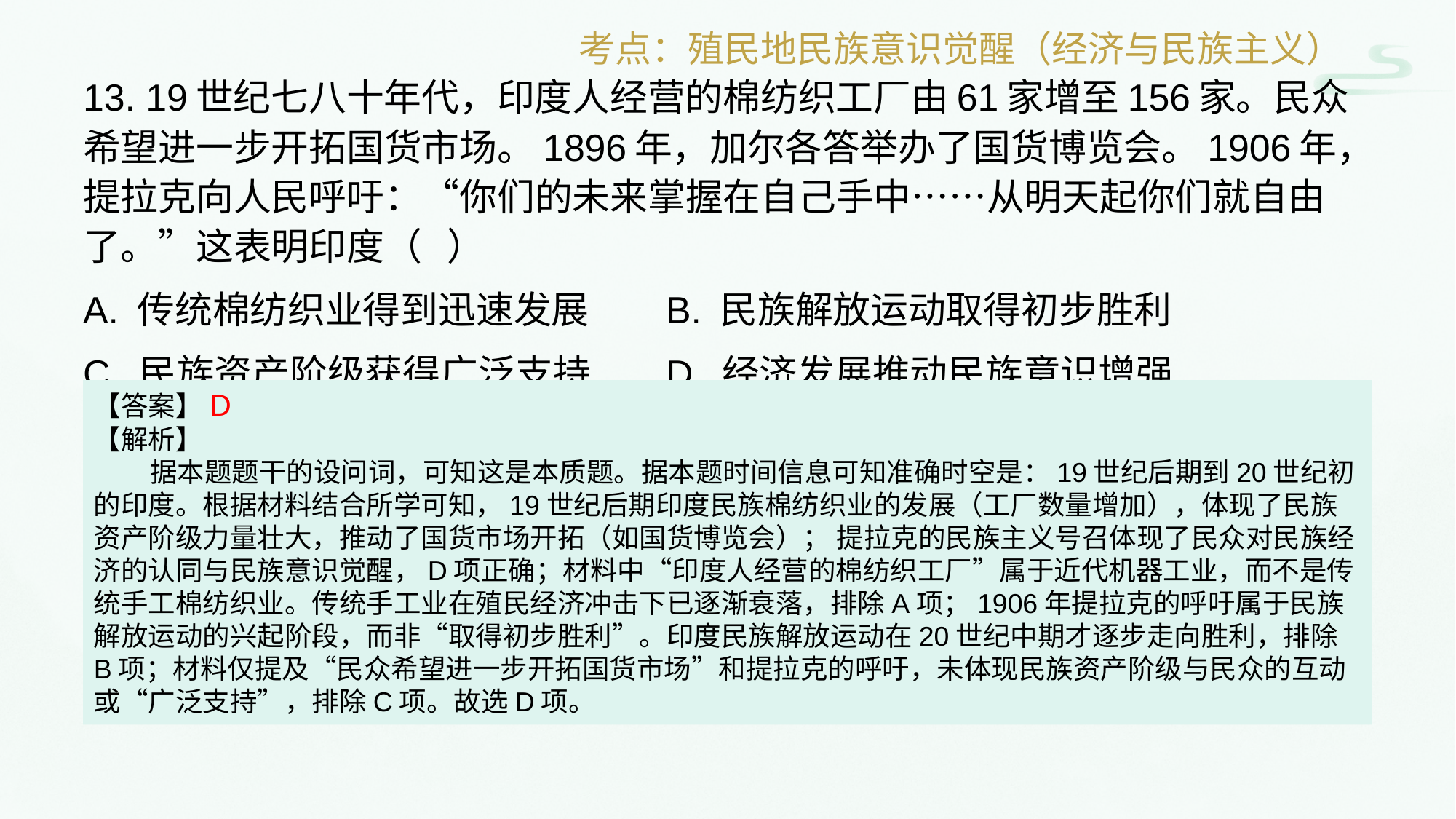

考点：殖民地民族意识觉醒（经济与民族主义）
13. 19世纪七八十年代，印度人经营的棉纺织工厂由61家增至156家。民众希望进一步开拓国货市场。1896年，加尔各答举办了国货博览会。1906年，提拉克向人民呼吁：“你们的未来掌握在自己手中……从明天起你们就自由了。”这表明印度（   ）
A. 传统棉纺织业得到迅速发展	B. 民族解放运动取得初步胜利
C. 民族资产阶级获得广泛支持	D. 经济发展推动民族意识增强
【答案】D
【解析】
        据本题题干的设问词，可知这是本质题。据本题时间信息可知准确时空是：19世纪后期到20世纪初的印度。根据材料结合所学可知，19世纪后期印度民族棉纺织业的发展（工厂数量增加），体现了民族资产阶级力量壮大，推动了国货市场开拓（如国货博览会）； 提拉克的民族主义号召体现了民众对民族经济的认同与民族意识觉醒，D项正确；材料中“印度人经营的棉纺织工厂”属于近代机器工业，而不是传统手工棉纺织业。传统手工业在殖民经济冲击下已逐渐衰落，排除A项；1906年提拉克的呼吁属于民族解放运动的兴起阶段，而非“取得初步胜利”。印度民族解放运动在20世纪中期才逐步走向胜利，排除B项；材料仅提及“民众希望进一步开拓国货市场”和提拉克的呼吁，未体现民族资产阶级与民众的互动或“广泛支持”，排除C项。故选D项。